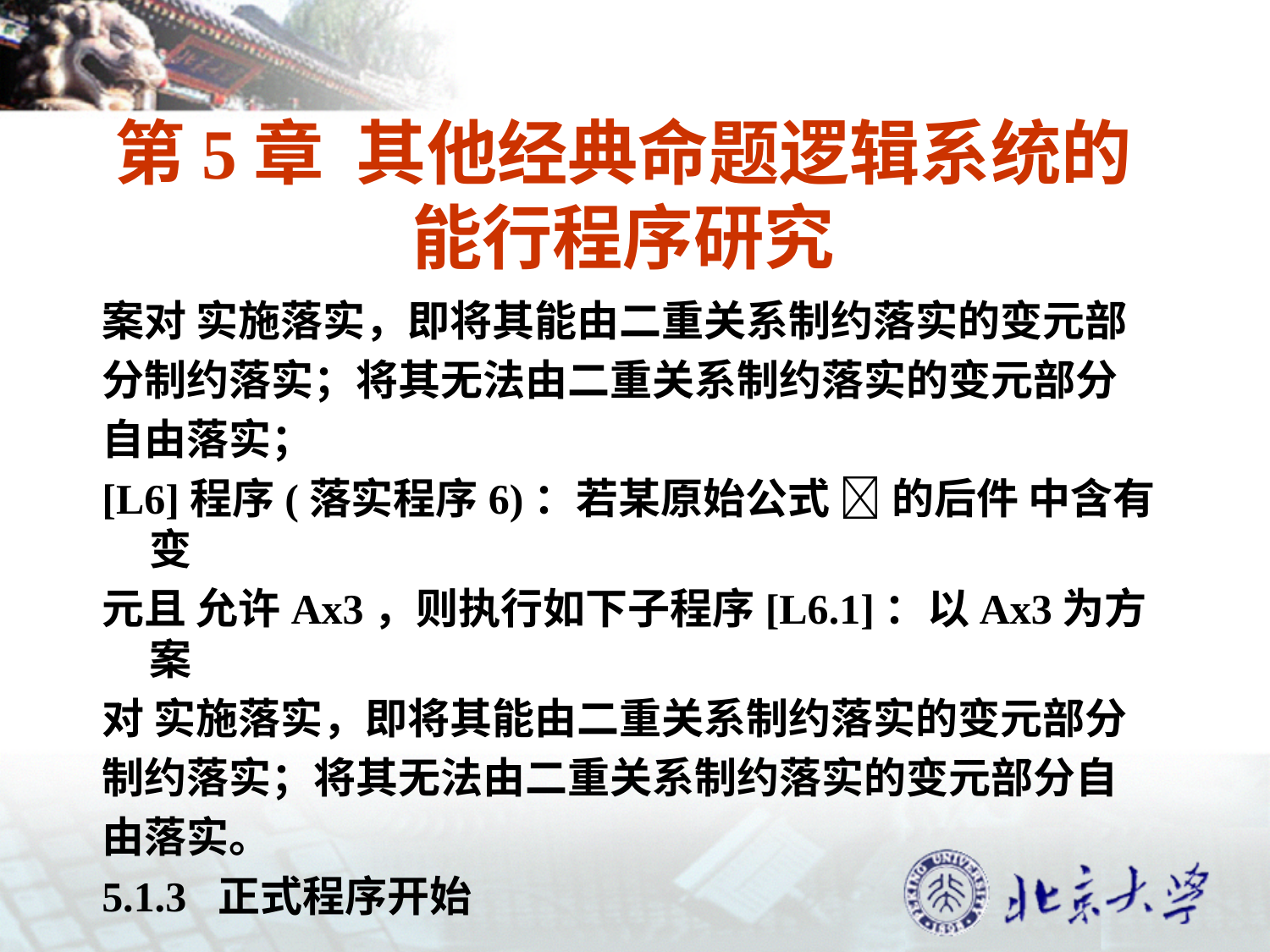

# 第5章  其他经典命题逻辑系统的能行程序研究
案对 实施落实，即将其能由二重关系制约落实的变元部
分制约落实；将其无法由二重关系制约落实的变元部分
自由落实；
[L6]程序(落实程序6)：若某原始公式 → 的后件 中含有变
元且 允许Ax3，则执行如下子程序[L6.1]：以Ax3为方案
对 实施落实，即将其能由二重关系制约落实的变元部分
制约落实；将其无法由二重关系制约落实的变元部分自
由落实。
5.1.3  正式程序开始